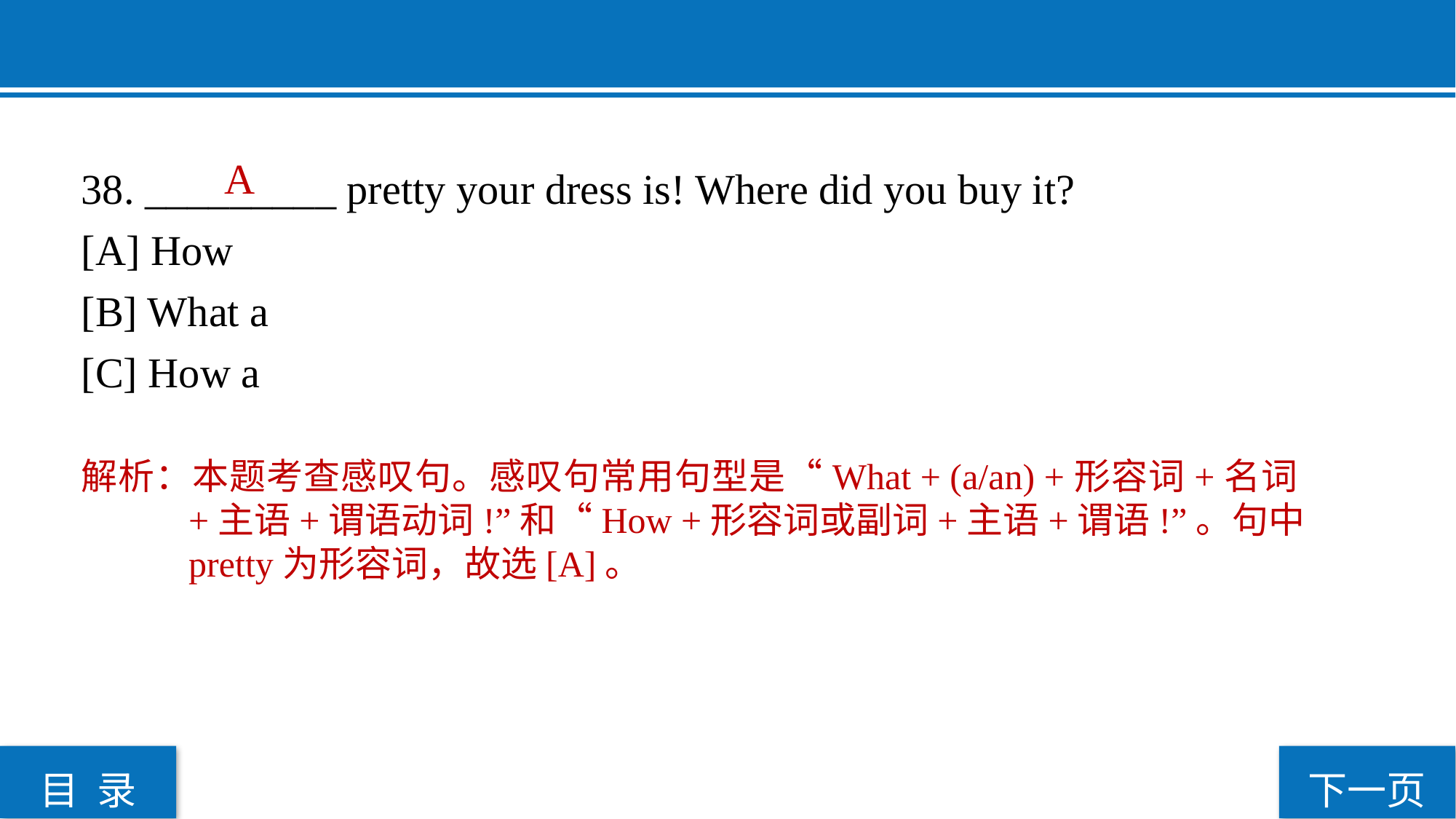

A
38. _________ pretty your dress is! Where did you buy it?
[A] How
[B] What a
[C] How a
解析：本题考查感叹句。感叹句常用句型是“What + (a/an) +形容词+名词+主语+谓语动词!”和“How +形容词或副词+主语+谓语!”。句中pretty为形容词，故选[A]。